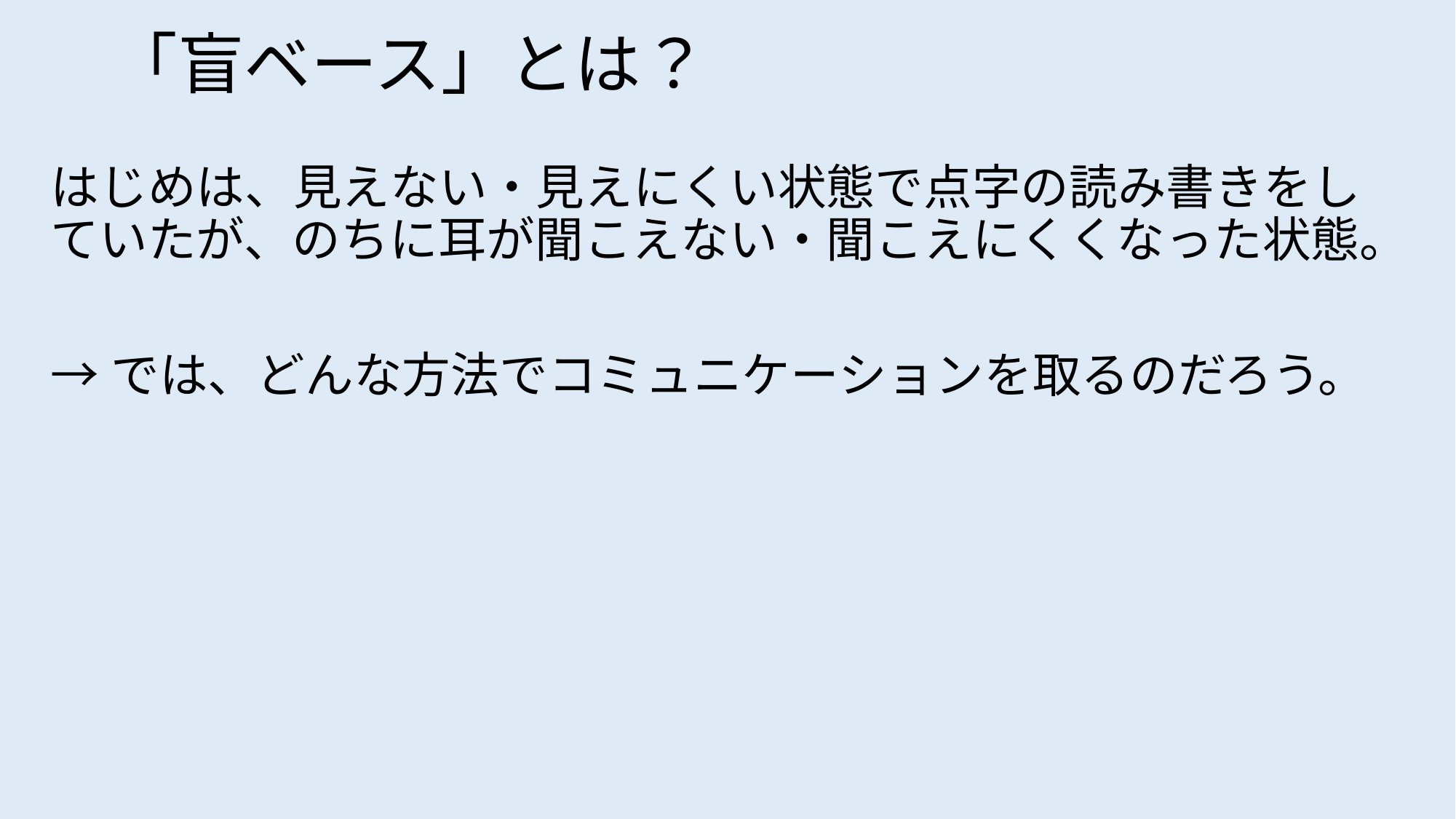

# 「盲ベース」とは？
はじめは、見えない・見えにくい状態で点字の読み書きをしていたが、のちに耳が聞こえない・聞こえにくくなった状態。

→では、どんな方法でコミュニケーションを取るのだろう。